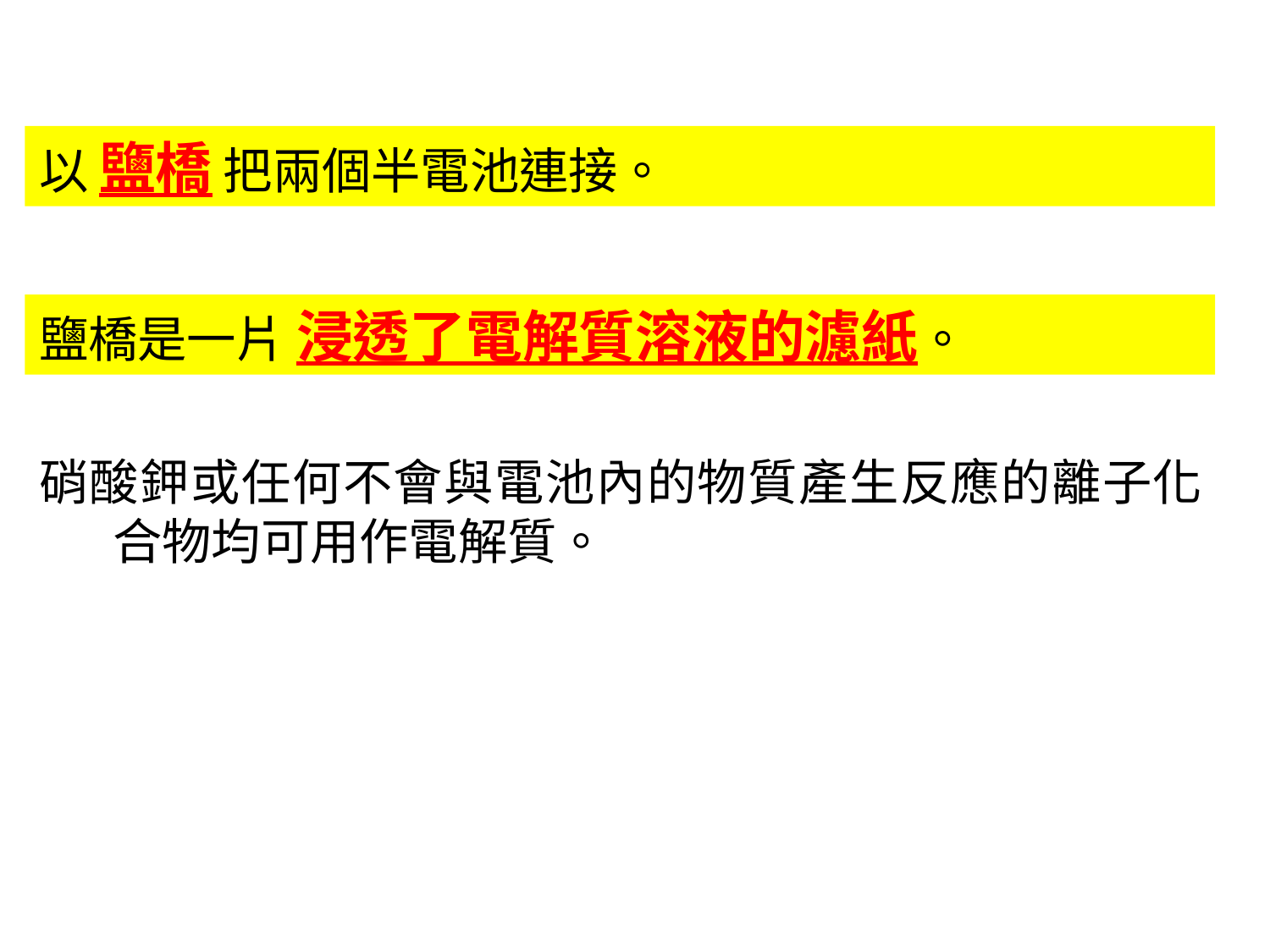

以 鹽橋 把兩個半電池連接。
鹽橋是一片 浸透了電解質溶液的濾紙。
硝酸鉀或任何不會與電池內的物質產生反應的離子化合物均可用作電解質。